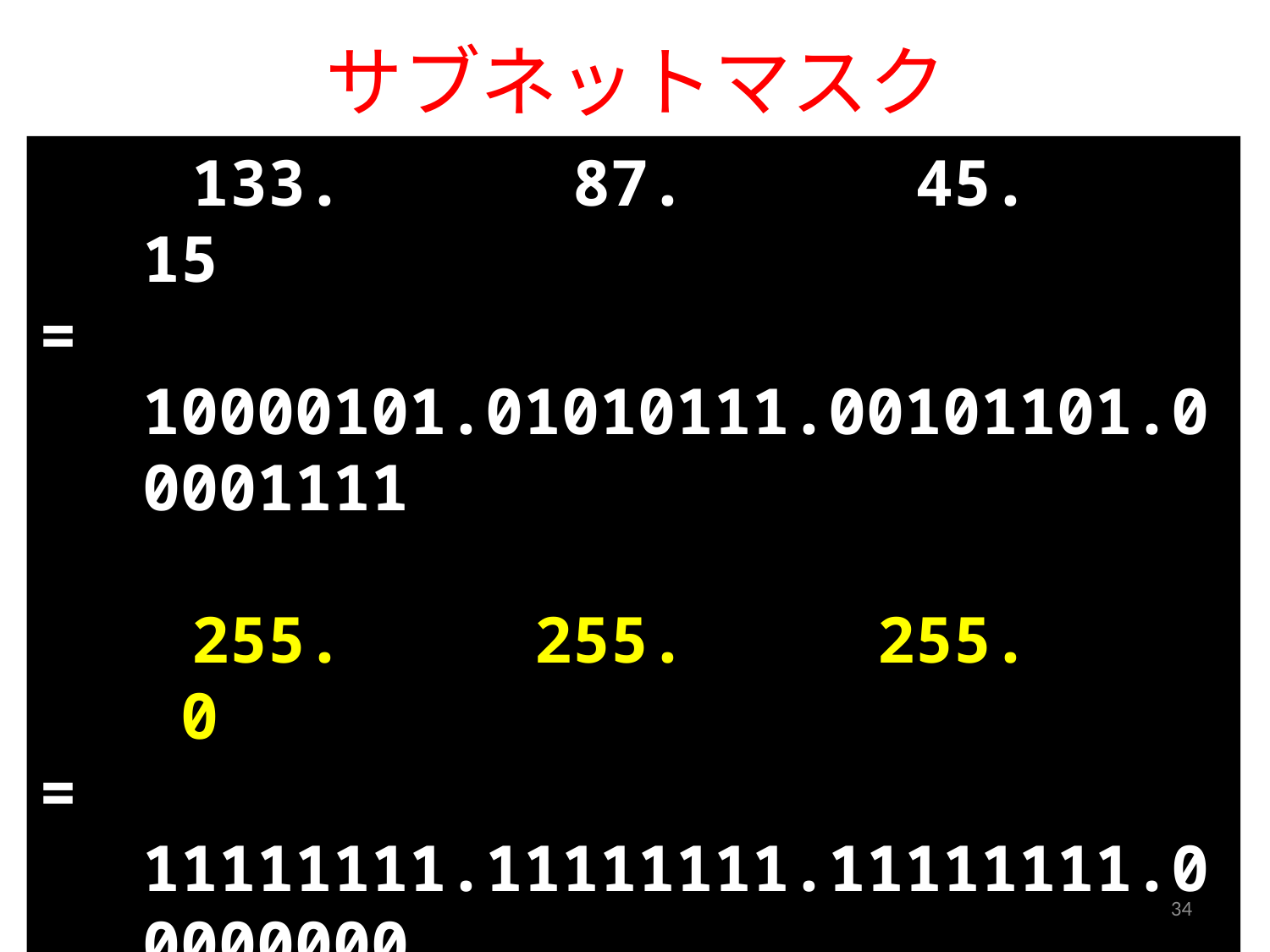

# サブネットマスク
    133.      87.      45.      15
= 10000101.01010111.00101101.00001111

    255.     255.     255.       0
= 11111111.11111111.11111111.00000000

ネットワーク部とホスト部の境界を示す
IP アドレスのどこまでが「都道府県」でどこからが「番地」なのかを表す
上記の例では 24 bit までがネットワーク部となる
表記方法は IP アドレスと同じ
34